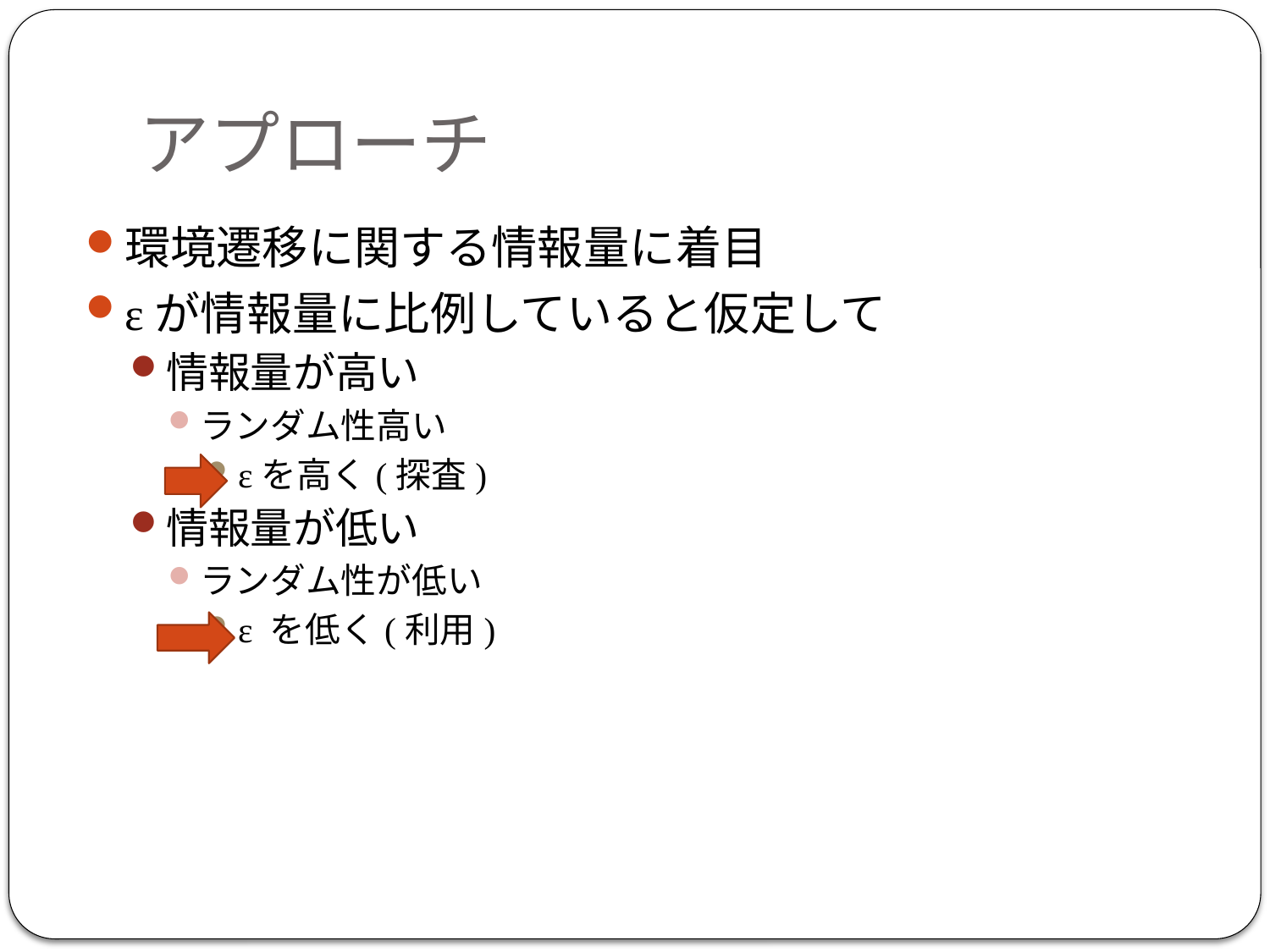

# アプローチ
環境遷移に関する情報量に着目
εが情報量に比例していると仮定して
情報量が高い
ランダム性高い
εを高く(探査)
情報量が低い
ランダム性が低い
ε を低く(利用)

環境によって変化→環境情報を用いて制御
→平均情報量を用いて
情報量高い→遷移先がランダム
情報量低い→遷移先が確定